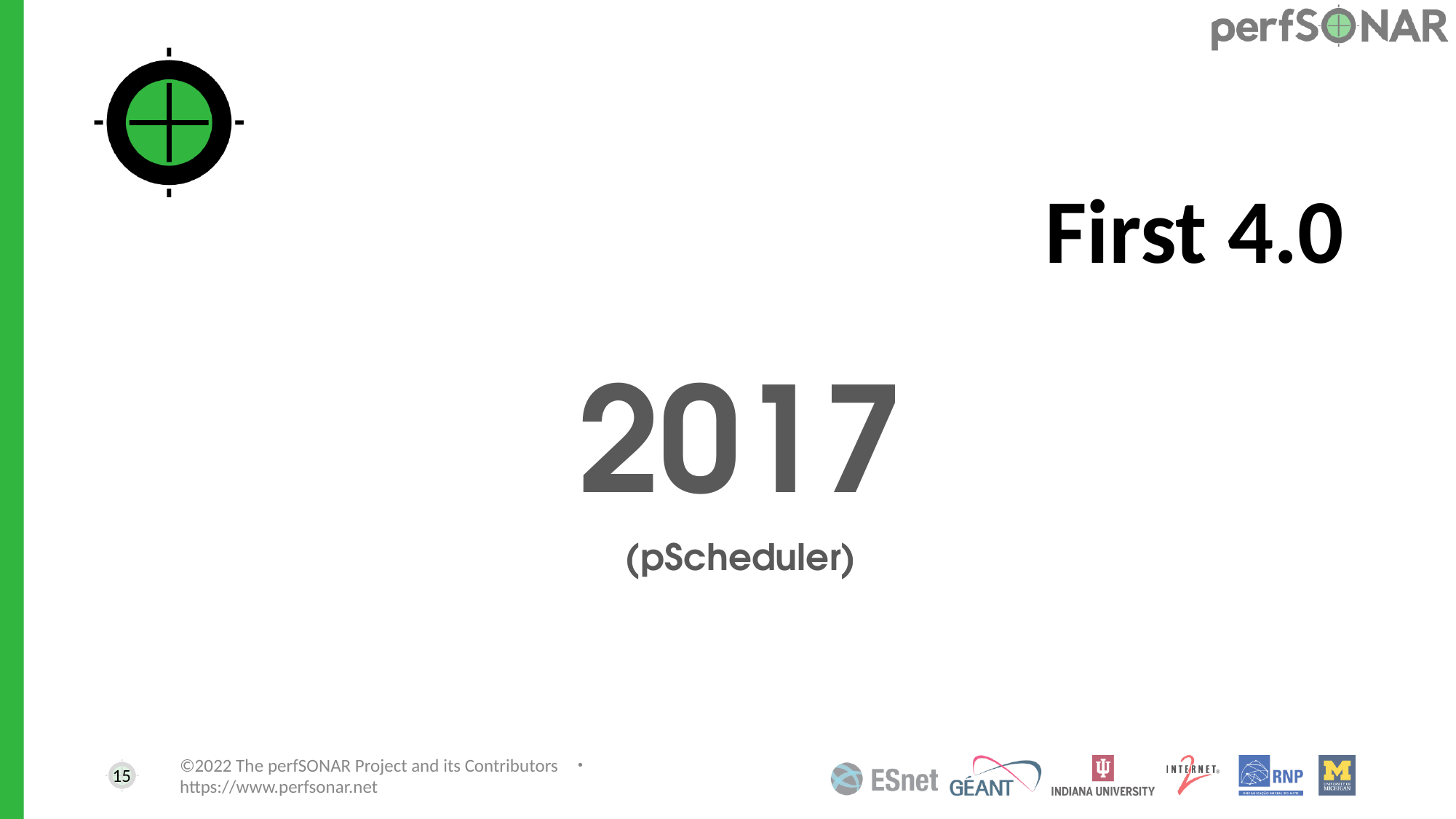

# First 4.0
2017
(pScheduler)
15
©2022 The perfSONAR Project and its Contributors  ・  https://www.perfsonar.net